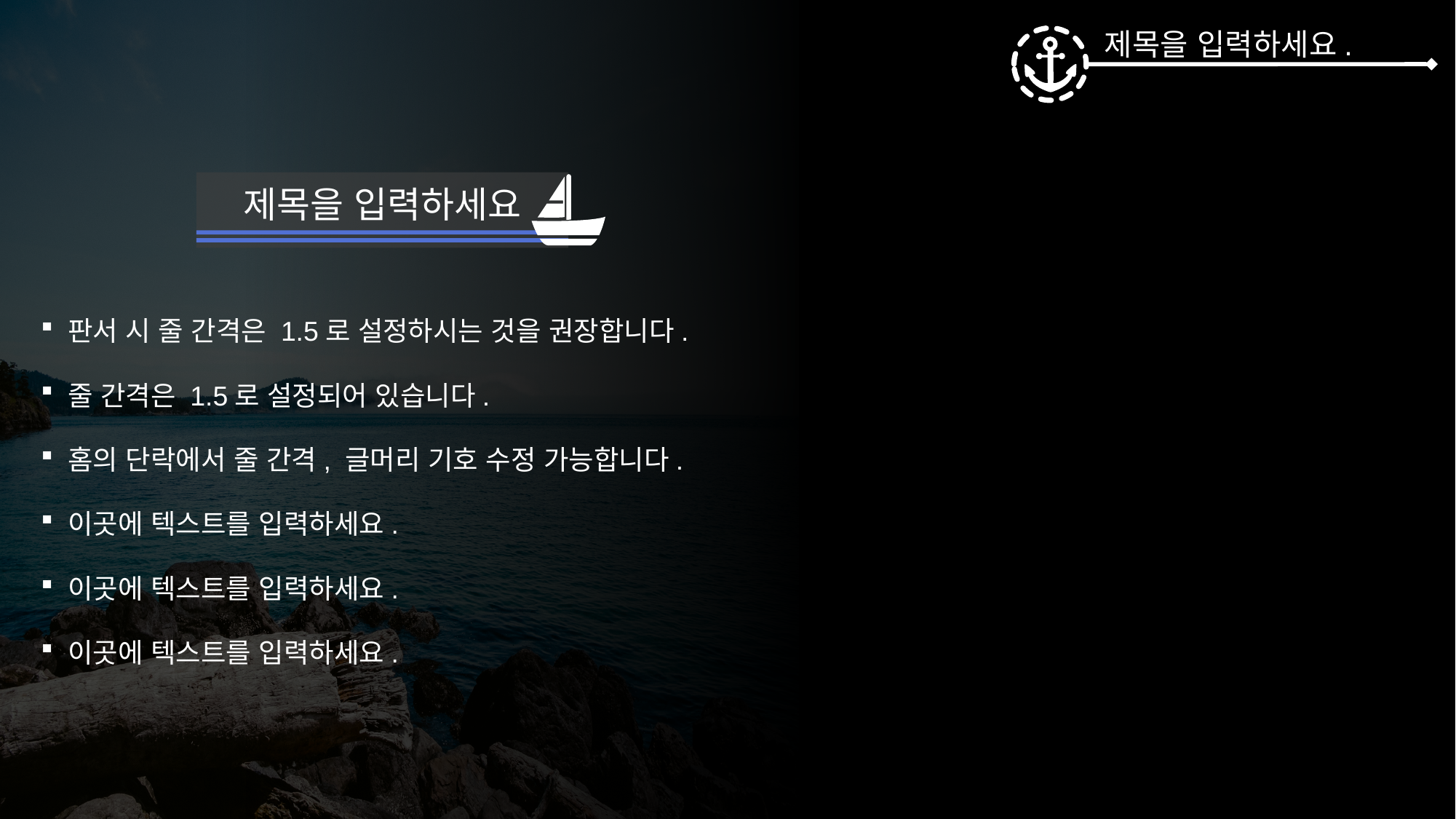

제목을 입력하세요.

제목을 입력하세요

판서 시 줄 간격은 1.5로 설정하시는 것을 권장합니다.
줄 간격은 1.5로 설정되어 있습니다.
홈의 단락에서 줄 간격, 글머리 기호 수정 가능합니다.
이곳에 텍스트를 입력하세요.
이곳에 텍스트를 입력하세요.
이곳에 텍스트를 입력하세요.